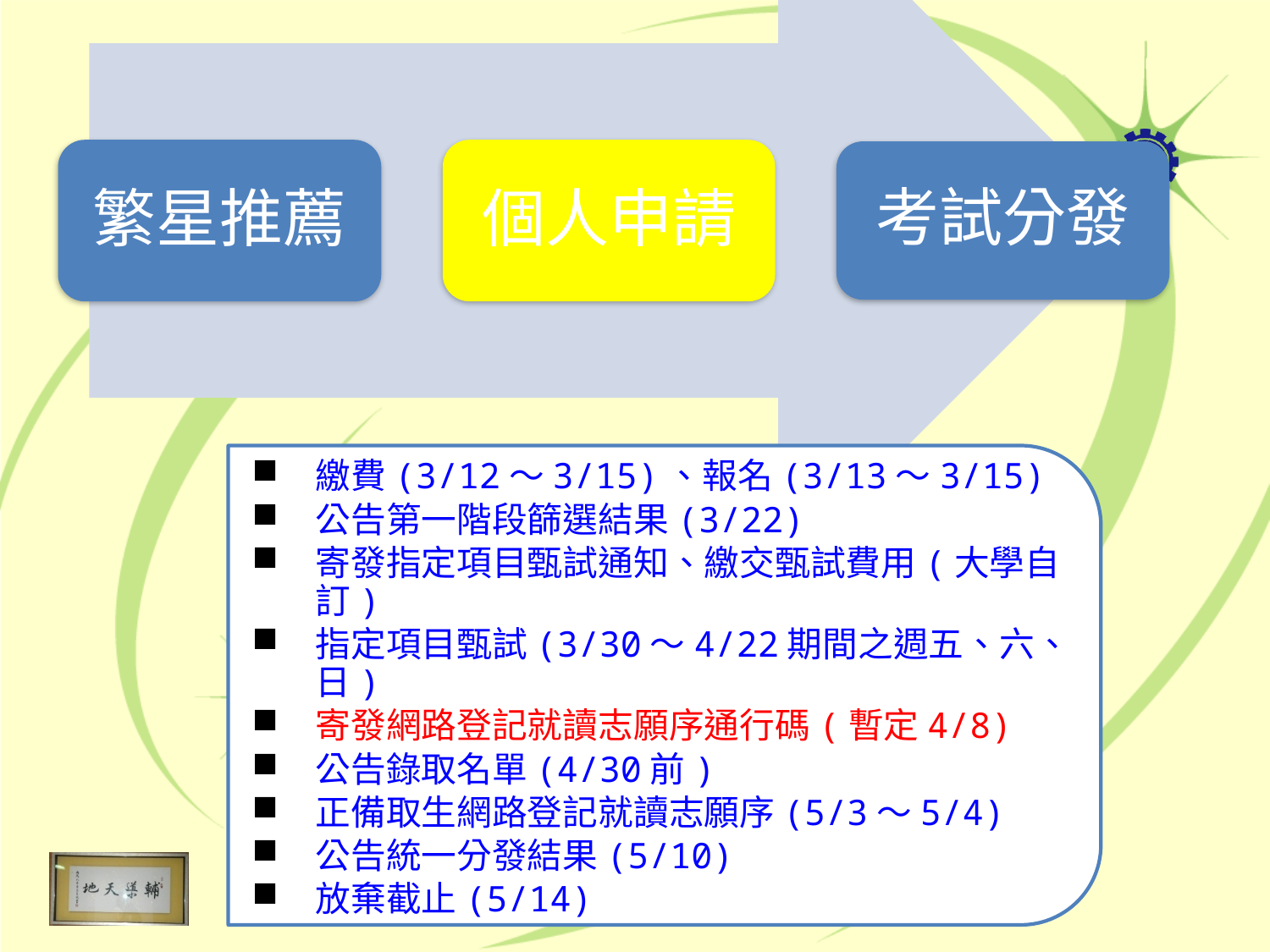

繁星推薦
個人申請
考試分發

繳費(3/12～3/15)、報名(3/13～3/15)
公告第一階段篩選結果(3/22)
寄發指定項目甄試通知、繳交甄試費用(大學自訂)
指定項目甄試(3/30～4/22期間之週五、六、日)
寄發網路登記就讀志願序通行碼(暫定4/8)
公告錄取名單(4/30前)
正備取生網路登記就讀志願序(5/3～5/4)
公告統一分發結果(5/10)
放棄截止(5/14)